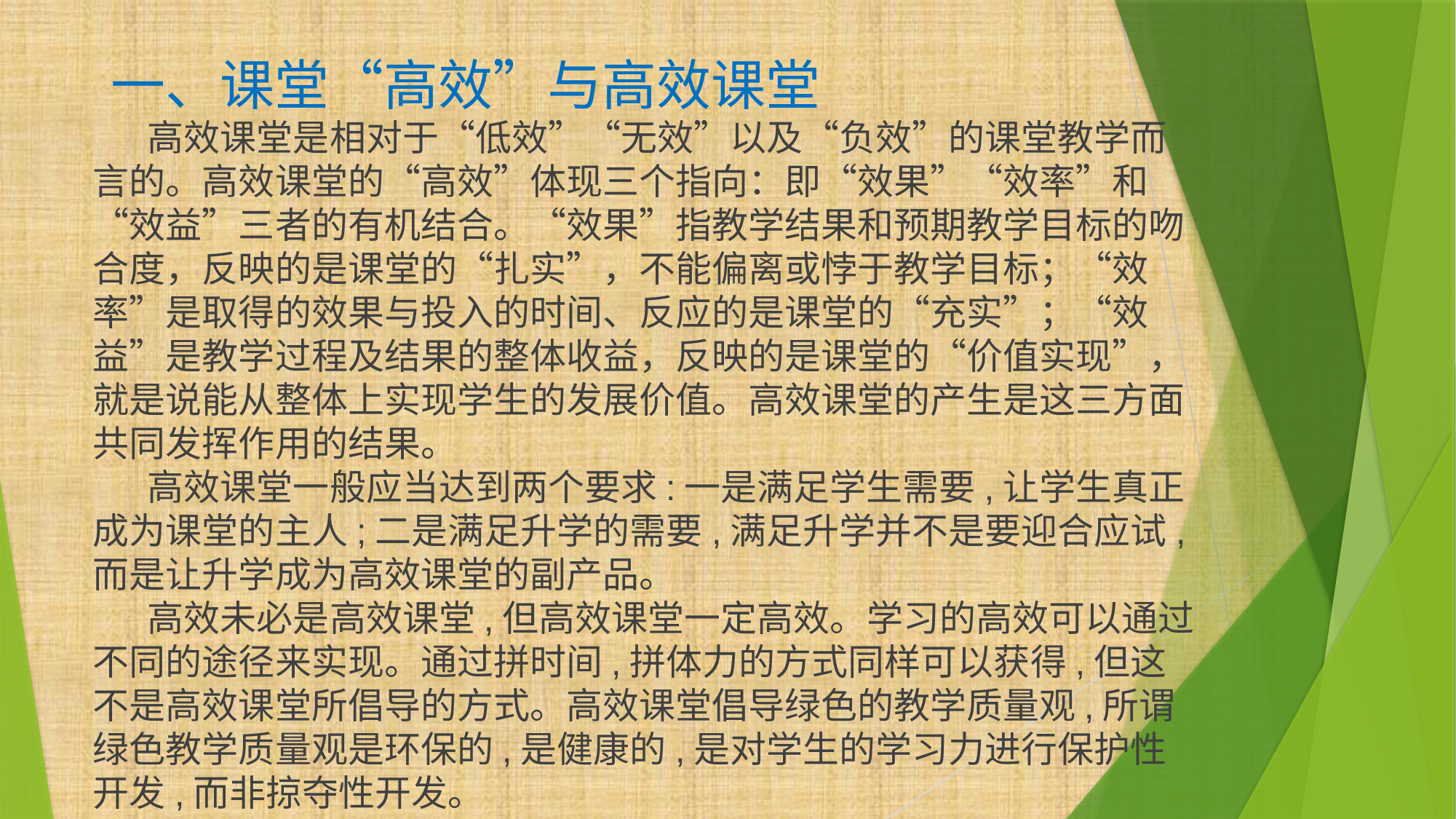

# 一、课堂“高效”与高效课堂
高效课堂是相对于“低效”“无效”以及“负效”的课堂教学而言的。高效课堂的“高效”体现三个指向：即“效果”“效率”和“效益”三者的有机结合。“效果”指教学结果和预期教学目标的吻合度，反映的是课堂的“扎实”，不能偏离或悖于教学目标；“效率”是取得的效果与投入的时间、反应的是课堂的“充实”；“效益”是教学过程及结果的整体收益，反映的是课堂的“价值实现”，就是说能从整体上实现学生的发展价值。高效课堂的产生是这三方面共同发挥作用的结果。
高效课堂一般应当达到两个要求:一是满足学生需要,让学生真正成为课堂的主人;二是满足升学的需要,满足升学并不是要迎合应试,而是让升学成为高效课堂的副产品。
高效未必是高效课堂,但高效课堂一定高效。学习的高效可以通过不同的途径来实现。通过拼时间,拼体力的方式同样可以获得,但这不是高效课堂所倡导的方式。高效课堂倡导绿色的教学质量观,所谓绿色教学质量观是环保的,是健康的,是对学生的学习力进行保护性开发,而非掠夺性开发。